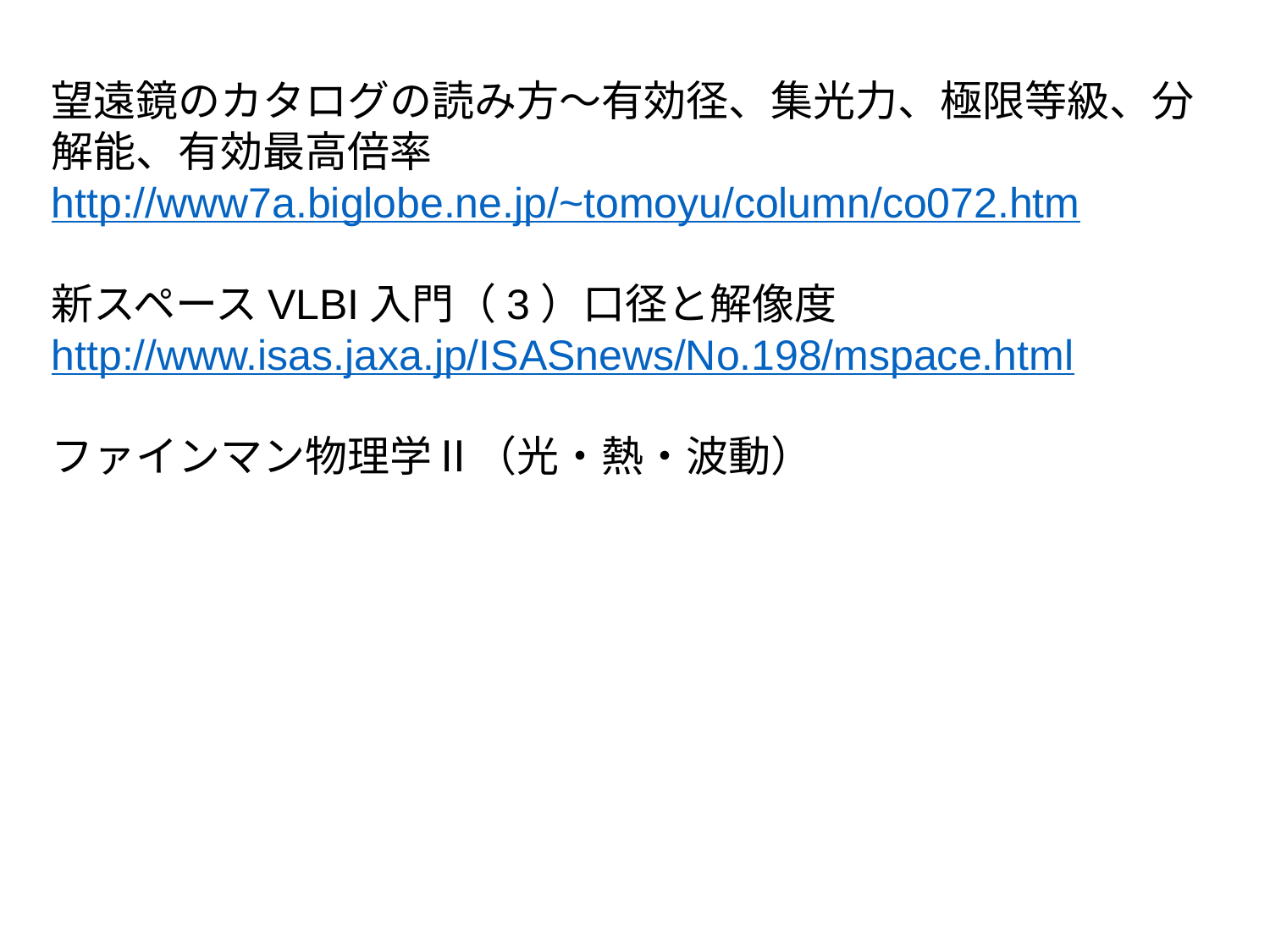

望遠鏡のカタログの読み方～有効径、集光力、極限等級、分解能、有効最高倍率
http://www7a.biglobe.ne.jp/~tomoyu/column/co072.htm

新スペースVLBI入門（3）口径と解像度
http://www.isas.jaxa.jp/ISASnews/No.198/mspace.html

ファインマン物理学Ⅱ（光・熱・波動）